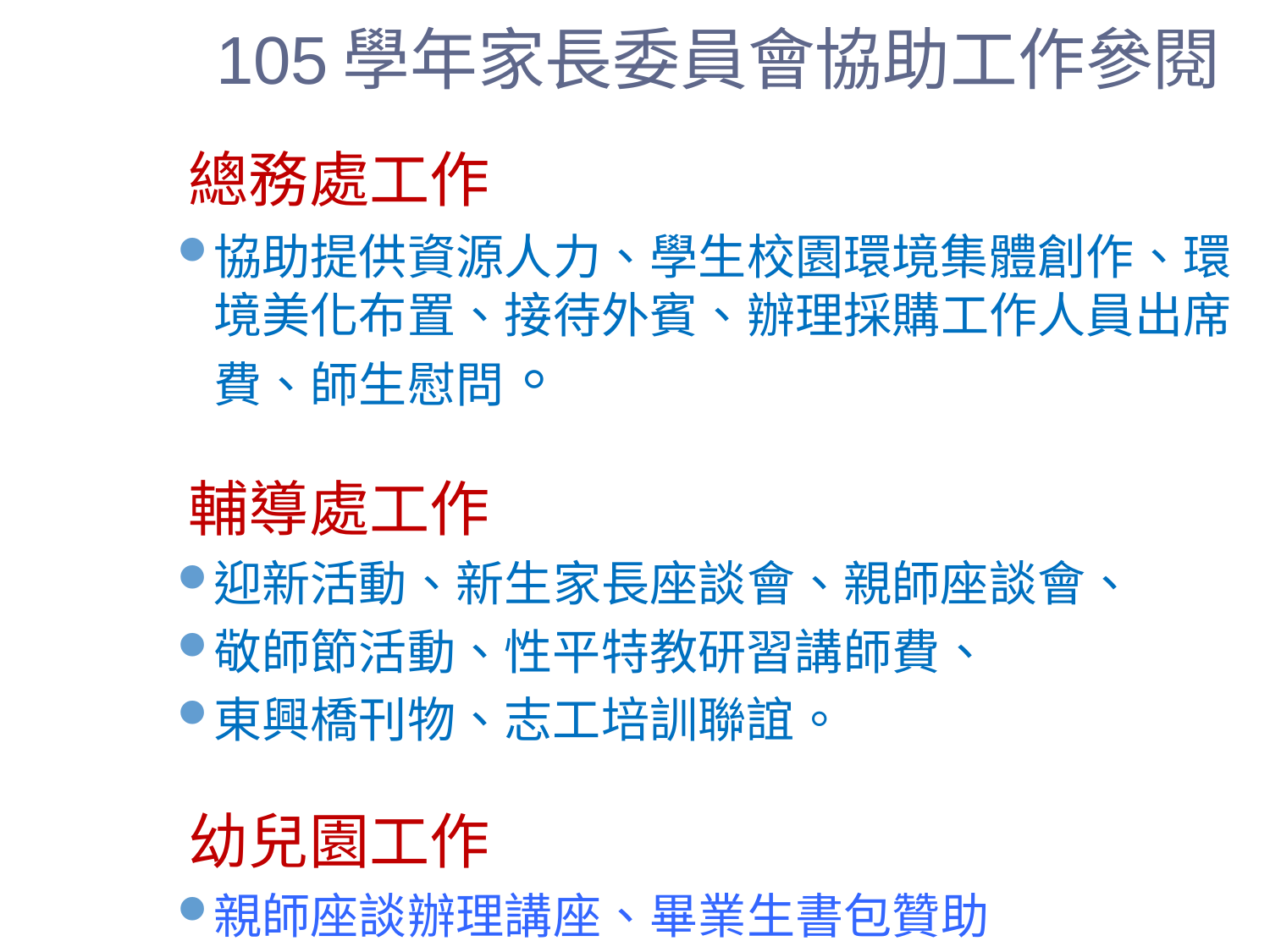

105學年家長委員會協助工作參閱
總務處工作
協助提供資源人力、學生校園環境集體創作、環境美化布置、接待外賓、辦理採購工作人員出席費、師生慰問。

輔導處工作
迎新活動、新生家長座談會、親師座談會、
敬師節活動、性平特教研習講師費、
東興橋刊物、志工培訓聯誼。

幼兒園工作
親師座談辦理講座、畢業生書包贊助